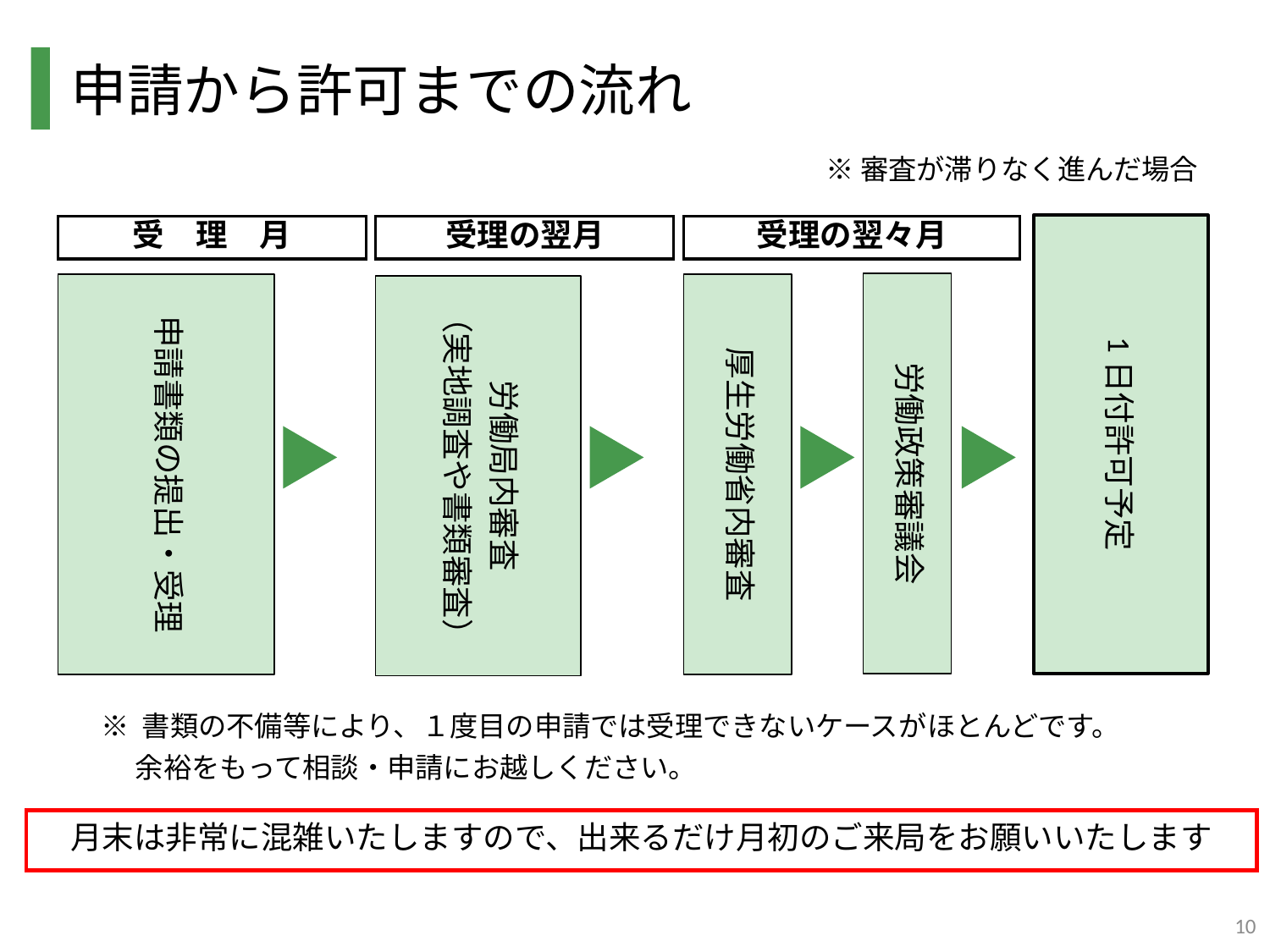

申請から許可までの流れ

※審査が滞りなく進んだ場合
1日付許可予定
受　理　月
受理の翌月
受理の翌々月
労働政策審議会
申請書類の提出・受理
厚生労働省内審査
労働局内審査
（実地調査や書類審査）

※ 書類の不備等により、１度目の申請では受理できないケースがほとんどです。
　 余裕をもって相談・申請にお越しください。
月末は非常に混雑いたしますので、出来るだけ月初のご来局をお願いいたします
10